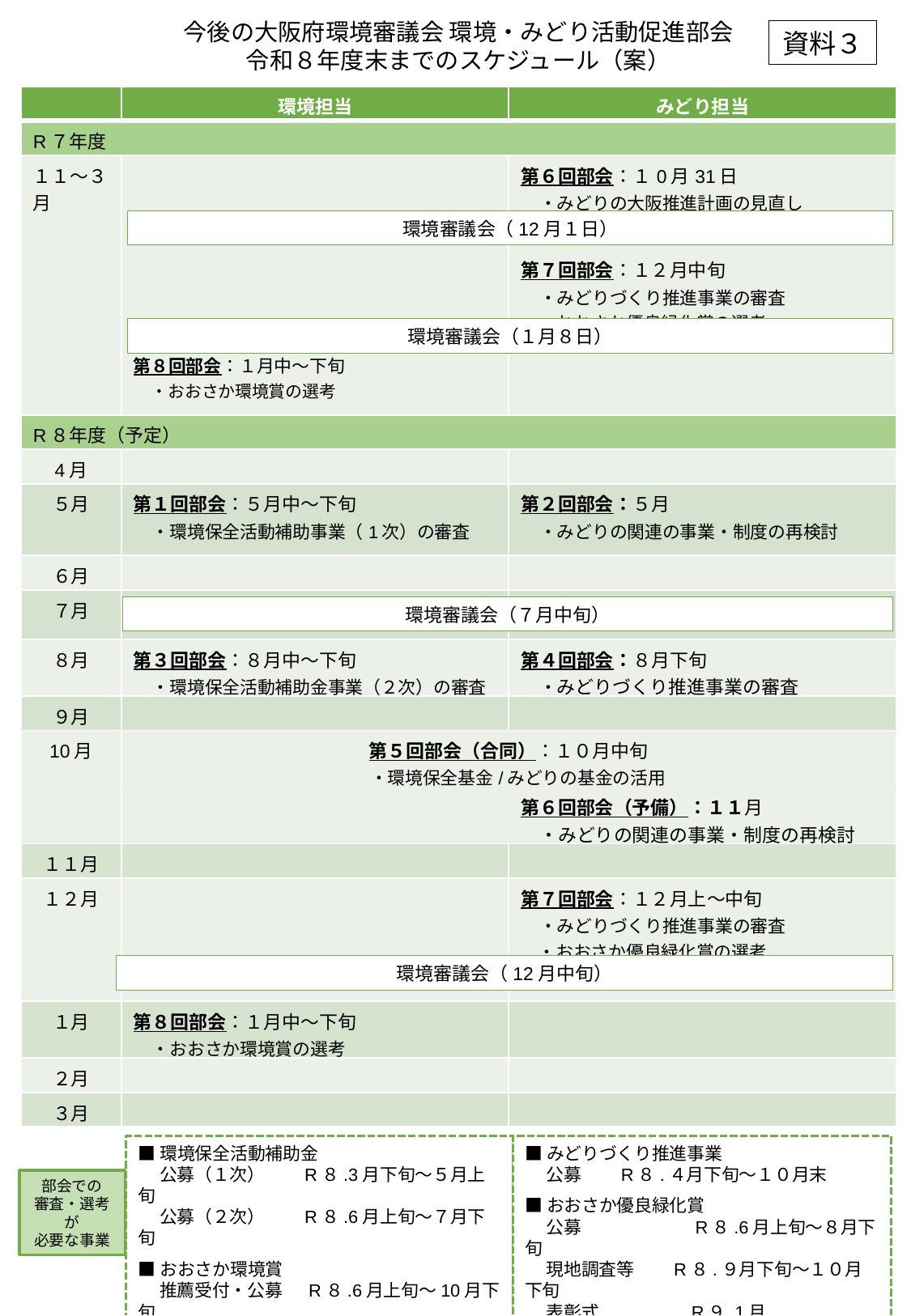

今後の大阪府環境審議会 環境・みどり活動促進部会
令和８年度末までのスケジュール（案）
資料３
|  | 環境担当 | みどり担当 |
| --- | --- | --- |
| R７年度 |  |  |
| １１～３月 | 第８回部会：１月中～下旬 　・おおさか環境賞の選考 | 第６回部会：１0月31日 　・みどりの大阪推進計画の見直し 第７回部会：１２月中旬 　・みどりづくり推進事業の審査 　・おおさか優良緑化賞の選考 |
| R８年度（予定） |  |  |
| 4月 |  |  |
| ５月 | 第１回部会：５月中～下旬 　・環境保全活動補助事業（1次）の審査 | 第２回部会：５月 　・みどりの関連の事業・制度の再検討 |
| ６月 |  |  |
| ７月 |  |  |
| ８月 | 第３回部会：８月中～下旬 　・環境保全活動補助金事業（２次）の審査 | 第４回部会：８月下旬 　・みどりづくり推進事業の審査 |
| ９月 |  |  |
| 10月 | 第５回部会（合同）：１０月中旬 　・環境保全基金/みどりの基金の活用 |  |
|  |  | 第６回部会（予備）：１１月 　・みどりの関連の事業・制度の再検討 |
| １１月 |  |  |
| １２月 |  | 第７回部会：１２月上～中旬 　・みどりづくり推進事業の審査 　・おおさか優良緑化賞の選考 |
| １月 | 第８回部会：１月中～下旬 　・おおさか環境賞の選考 |  |
| ２月 |  |  |
| ３月 |  |  |
環境審議会（12月１日）
環境審議会（１月８日）
環境審議会（７月中旬）
環境審議会（12月中旬）
■環境保全活動補助金
　 公募（１次）　　R８.3月下旬～５月上旬
　 公募（２次）　　R８.6月上旬～７月下旬
■おおさか環境賞
　 推薦受付・公募　 R８.6月上旬～10月下旬
　 表彰式　（大賞）R９.２月 （大賞以外）R９.３月
■みどりづくり推進事業
　 公募　　R８.４月下旬～１０月末
■おおさか優良緑化賞
　 公募　　　　　　 R８.6月上旬～８月下旬
　 現地調査等　　R８.９月下旬～１０月下旬
　 表彰式　　　　　R９.1月
部会での
審査・選考が
必要な事業